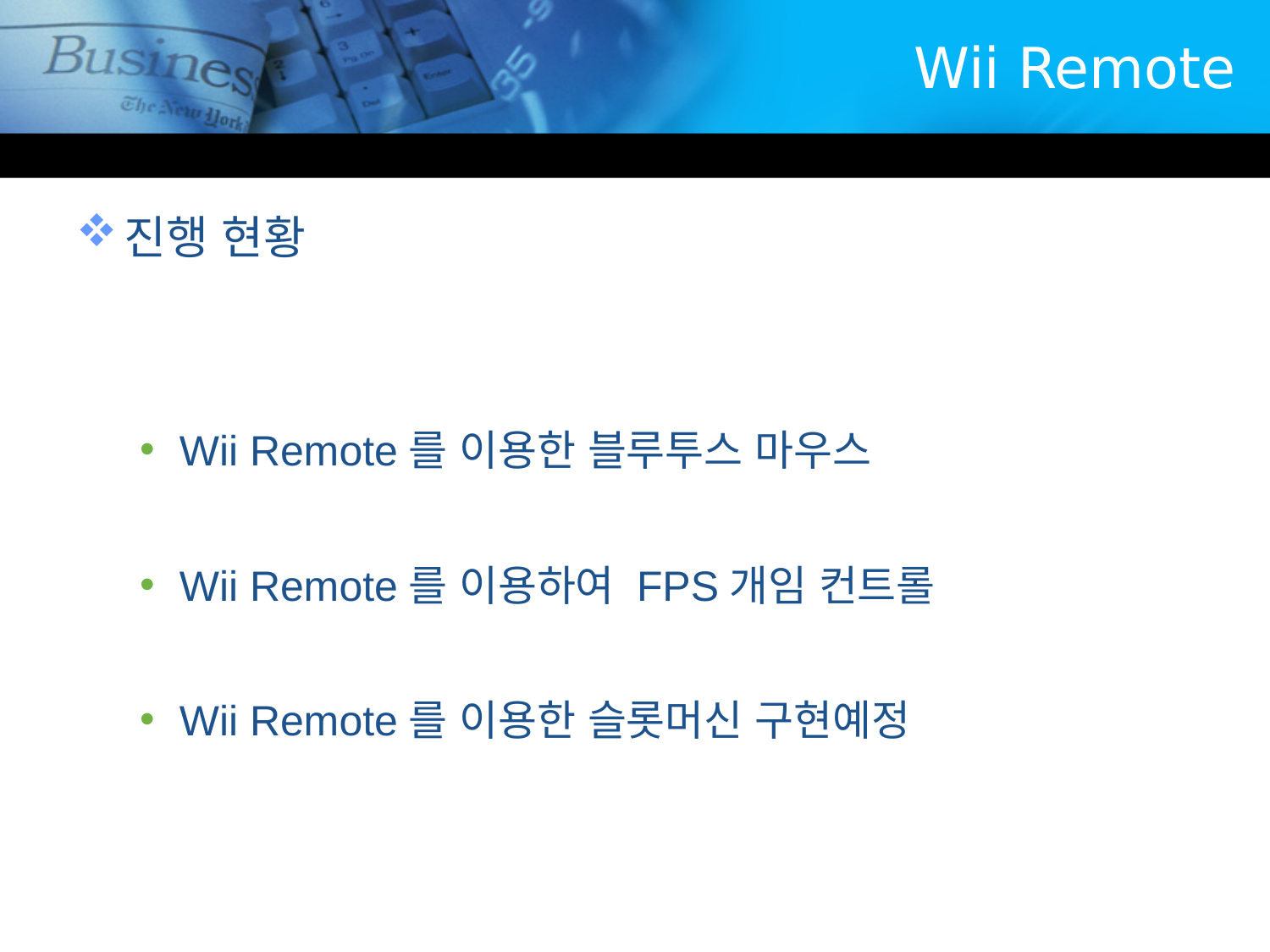

# Wii Remote
진행 현황

Wii Remote를 이용한 블루투스 마우스

Wii Remote를 이용하여 FPS개임 컨트롤

Wii Remote를 이용한 슬롯머신 구현예정